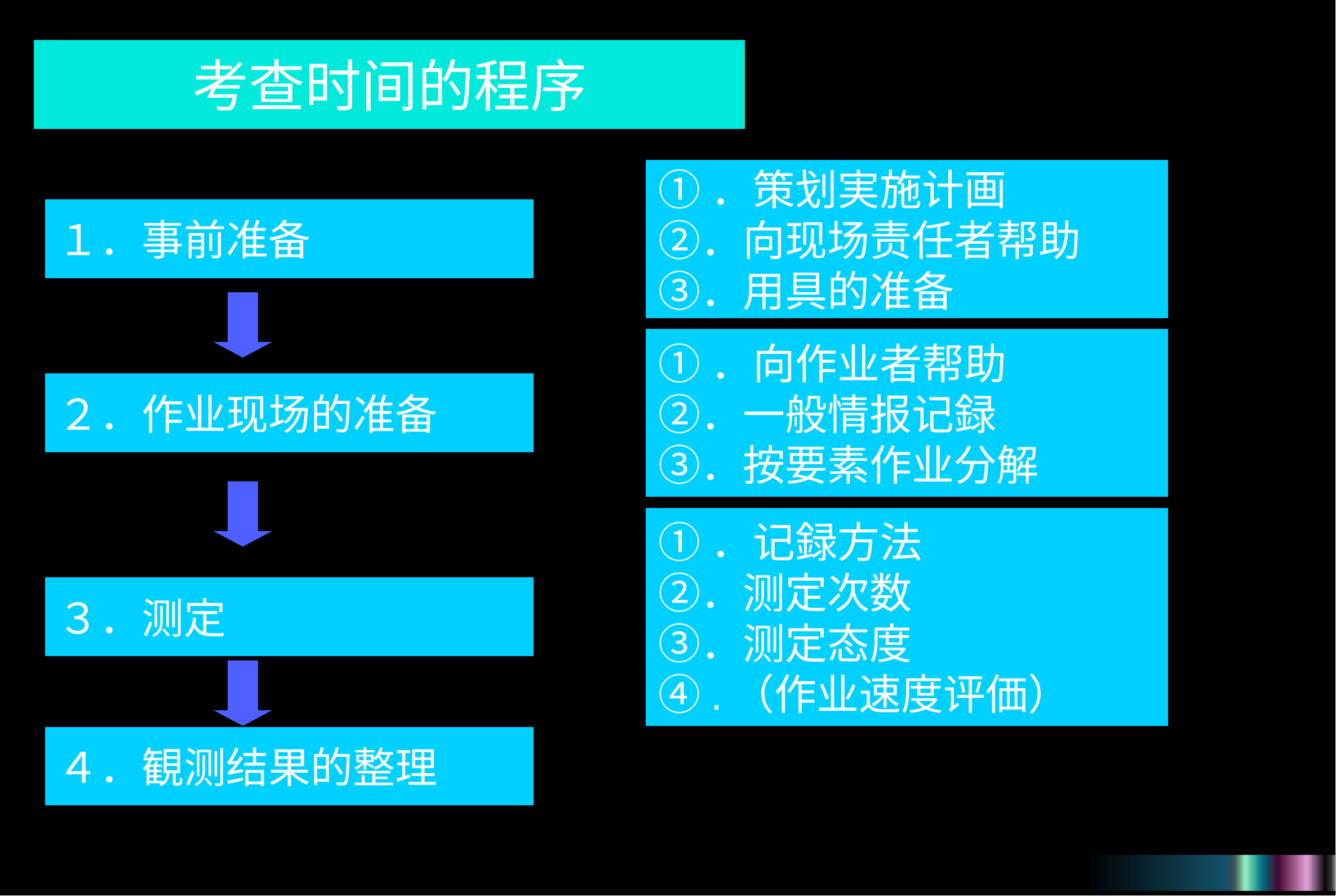

考查时间的程序
①．策划実施计画
②．向现场责任者帮助
③．用具的准备
１．事前准备

①．向作业者帮助
②．一般情报记録
③．按要素作业分解
２．作业现场的准备

①．记録方法
②．测定次数
③．测定态度
④.（作业速度评価）
３．测定

４．観测结果的整理